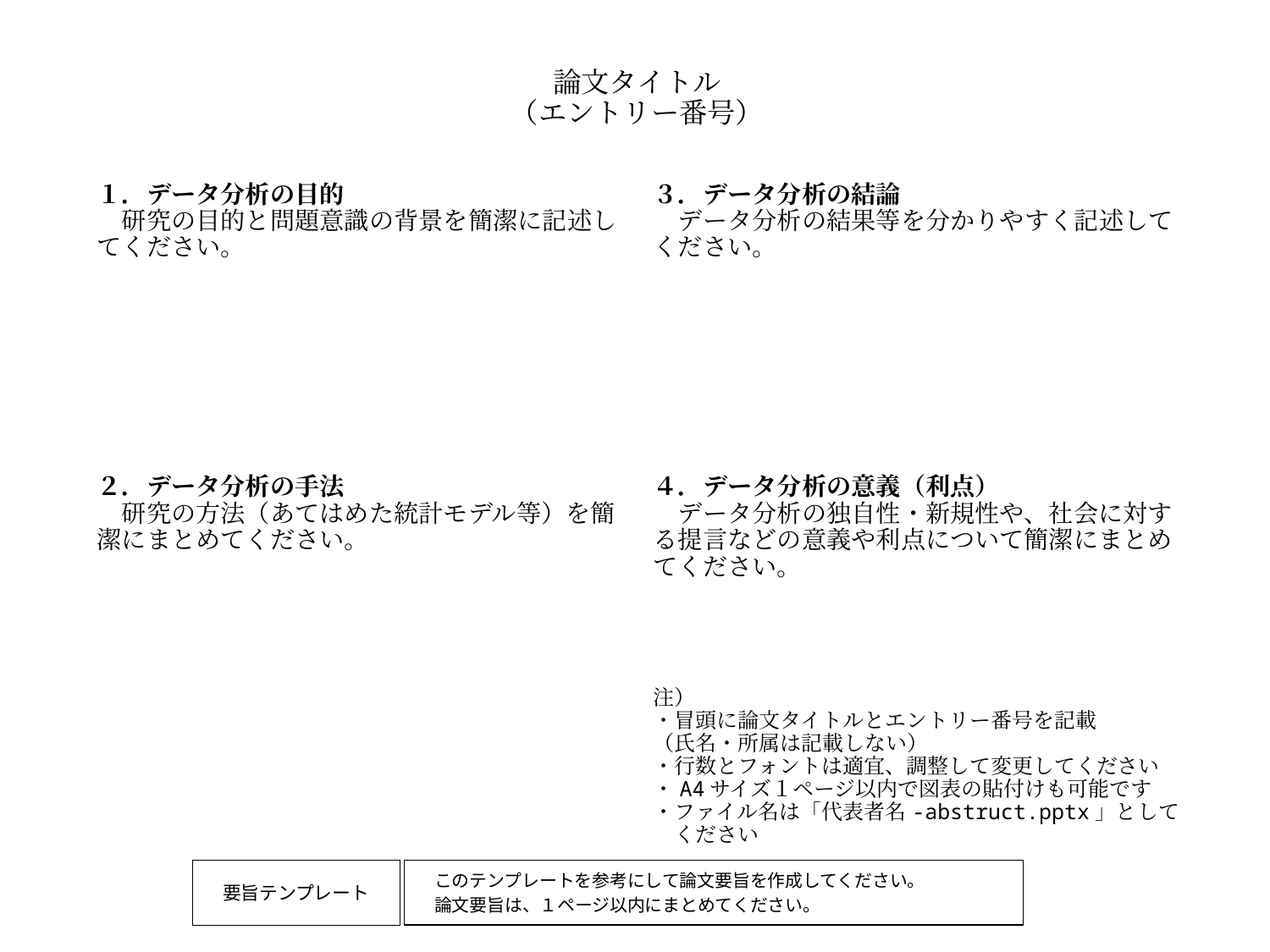

論文タイトル
（エントリー番号）
# １．データ分析の目的 　研究の目的と問題意識の背景を簡潔に記述してください。 ２．データ分析の手法 　研究の方法（あてはめた統計モデル等）を簡潔にまとめてください。 ３．データ分析の結論 　データ分析の結果等を分かりやすく記述してください。 ４．データ分析の意義（利点） 　データ分析の独自性・新規性や、社会に対する提言などの意義や利点について簡潔にまとめてください。 注） ・冒頭に論文タイトルとエントリー番号を記載 （氏名・所属は記載しない） ・行数とフォントは適宜、調整して変更してください ・A4サイズ１ページ以内で図表の貼付けも可能です ・ファイル名は「代表者名-abstruct.pptx」として 　ください
このテンプレートを参考にして論文要旨を作成してください。
論文要旨は、１ページ以内にまとめてください。

要旨テンプレート